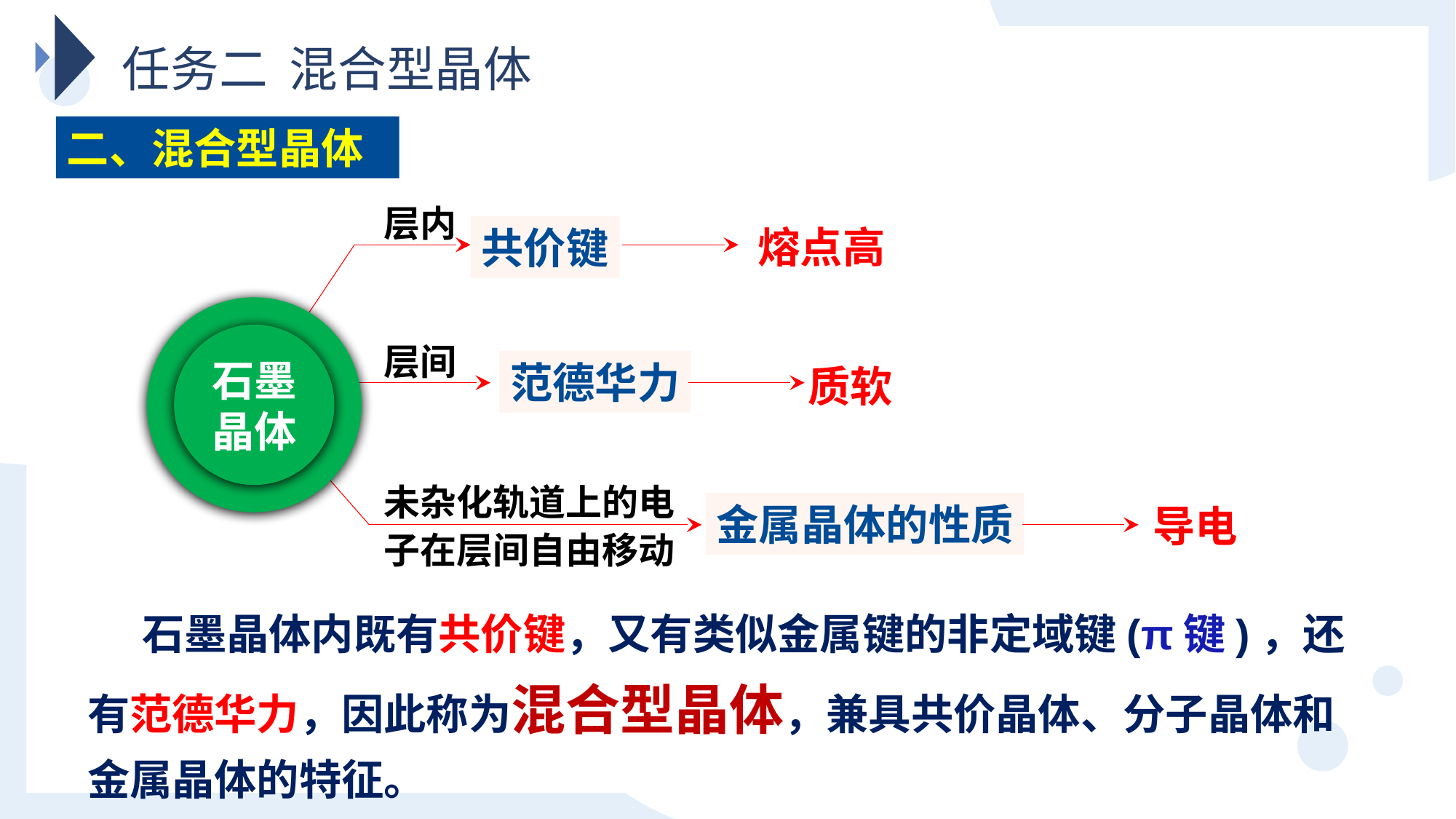

任务二  混合型晶体

二、混合型晶体
层内
熔点高
共价键

石墨晶体
层间
范德华力
质软
未杂化轨道上的电
子在层间自由移动
金属晶体的性质
导电
石墨晶体内既有共价键，又有类似金属键的非定域键(π键)，还有范德华力，因此称为混合型晶体，兼具共价晶体、分子晶体和金属晶体的特征。